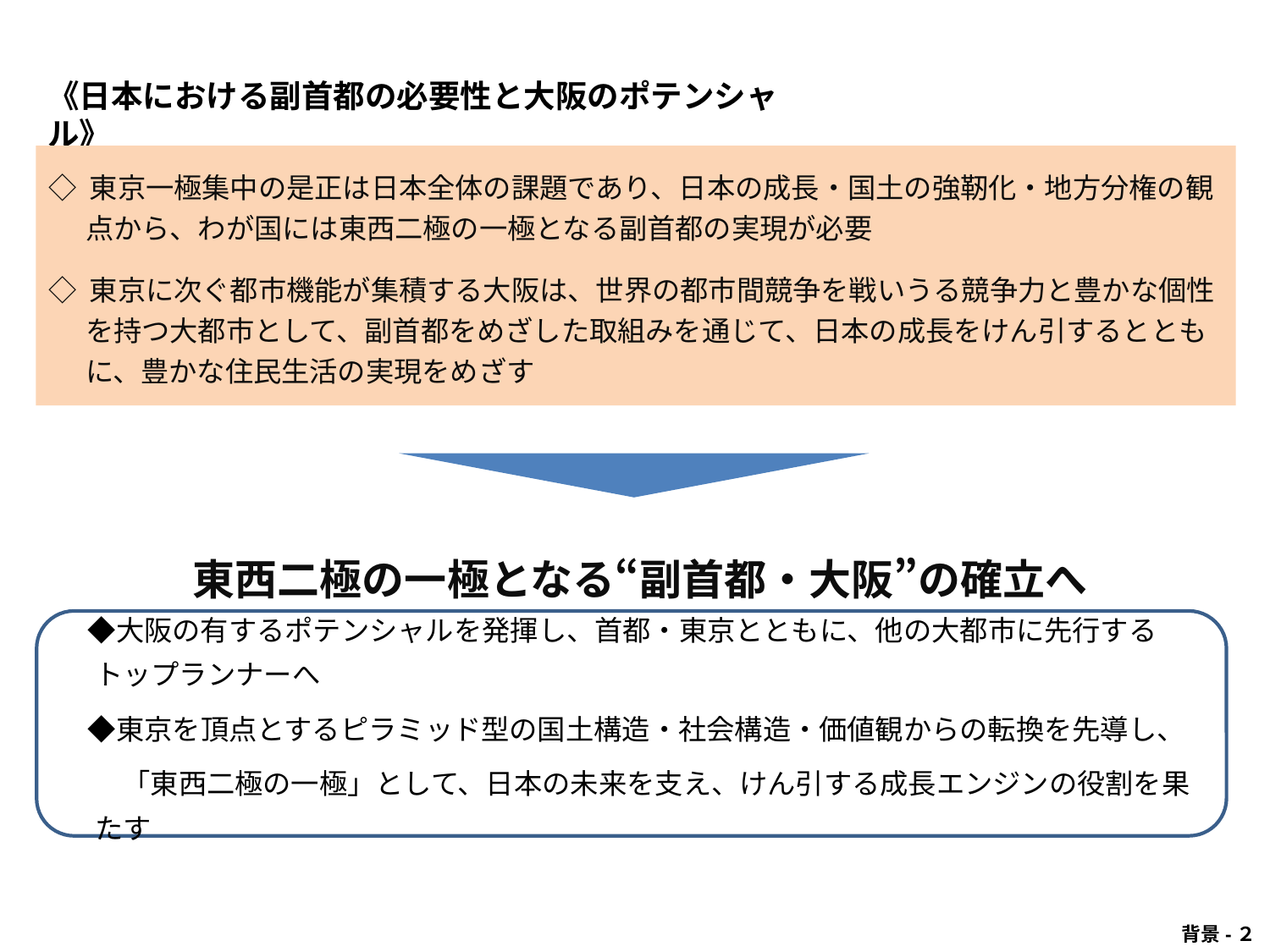

《日本における副首都の必要性と大阪のポテンシャル》
◇ 東京一極集中の是正は日本全体の課題であり、日本の成長・国土の強靭化・地方分権の観点から、わが国には東西二極の一極となる副首都の実現が必要

◇ 東京に次ぐ都市機能が集積する大阪は、世界の都市間競争を戦いうる競争力と豊かな個性を持つ大都市として、副首都をめざした取組みを通じて、日本の成長をけん引するとともに、豊かな住民生活の実現をめざす

東西二極の一極となる“副首都・大阪”の確立へ

　◆大阪の有するポテンシャルを発揮し、首都・東京とともに、他の大都市に先行するトップランナーへ
　◆東京を頂点とするピラミッド型の国土構造・社会構造・価値観からの転換を先導し、
　　 「東西二極の一極」として、日本の未来を支え、けん引する成長エンジンの役割を果たす
 背景-２